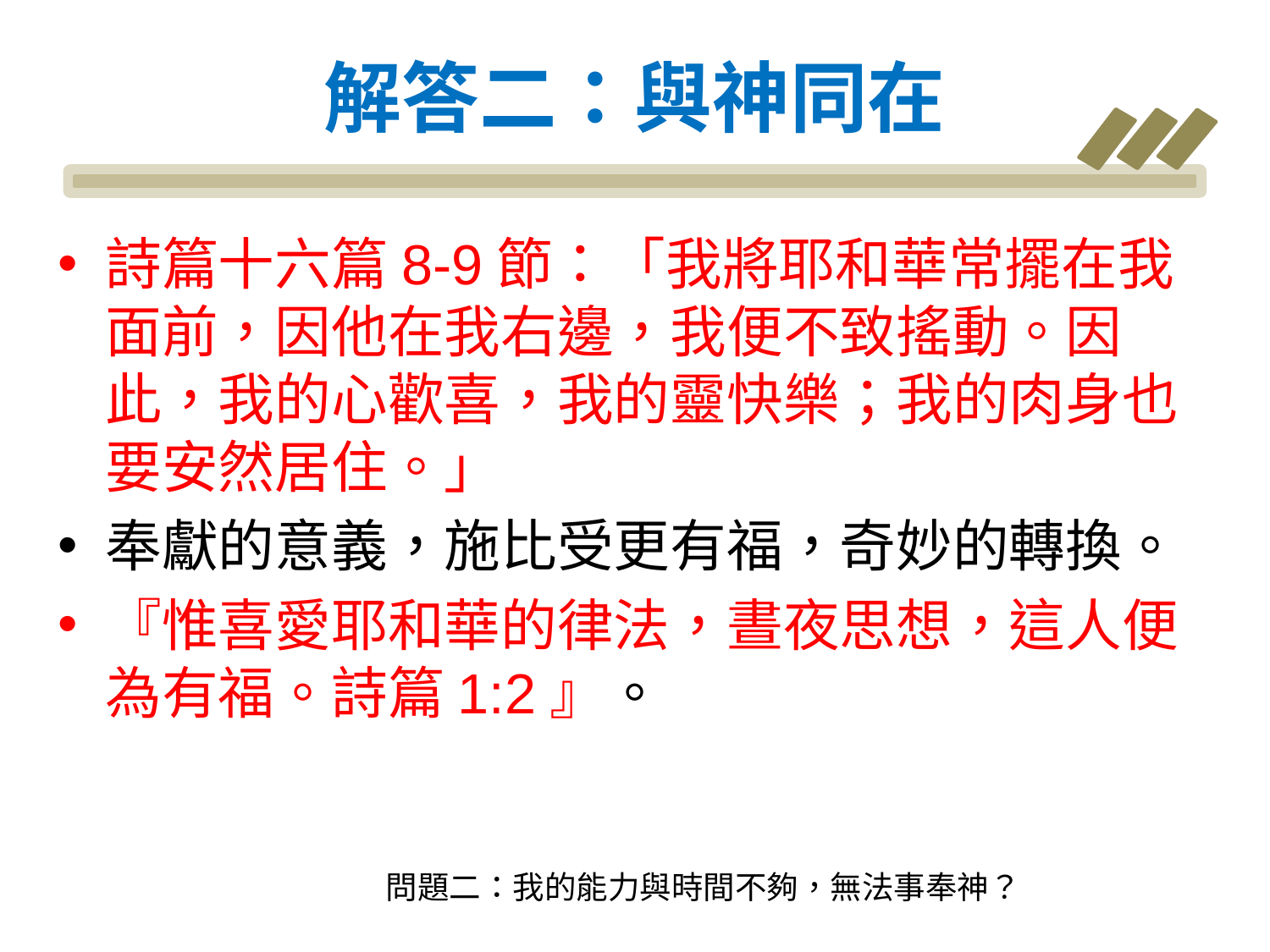

# 解答二：與神同在
詩篇十六篇8-9節：「我將耶和華常擺在我面前，因他在我右邊，我便不致搖動。因此，我的心歡喜，我的靈快樂；我的肉身也要安然居住。」
奉獻的意義，施比受更有福，奇妙的轉換。
『惟喜愛耶和華的律法，晝夜思想，這人便為有福。詩篇1:2』。
問題二：我的能力與時間不夠，無法事奉神？